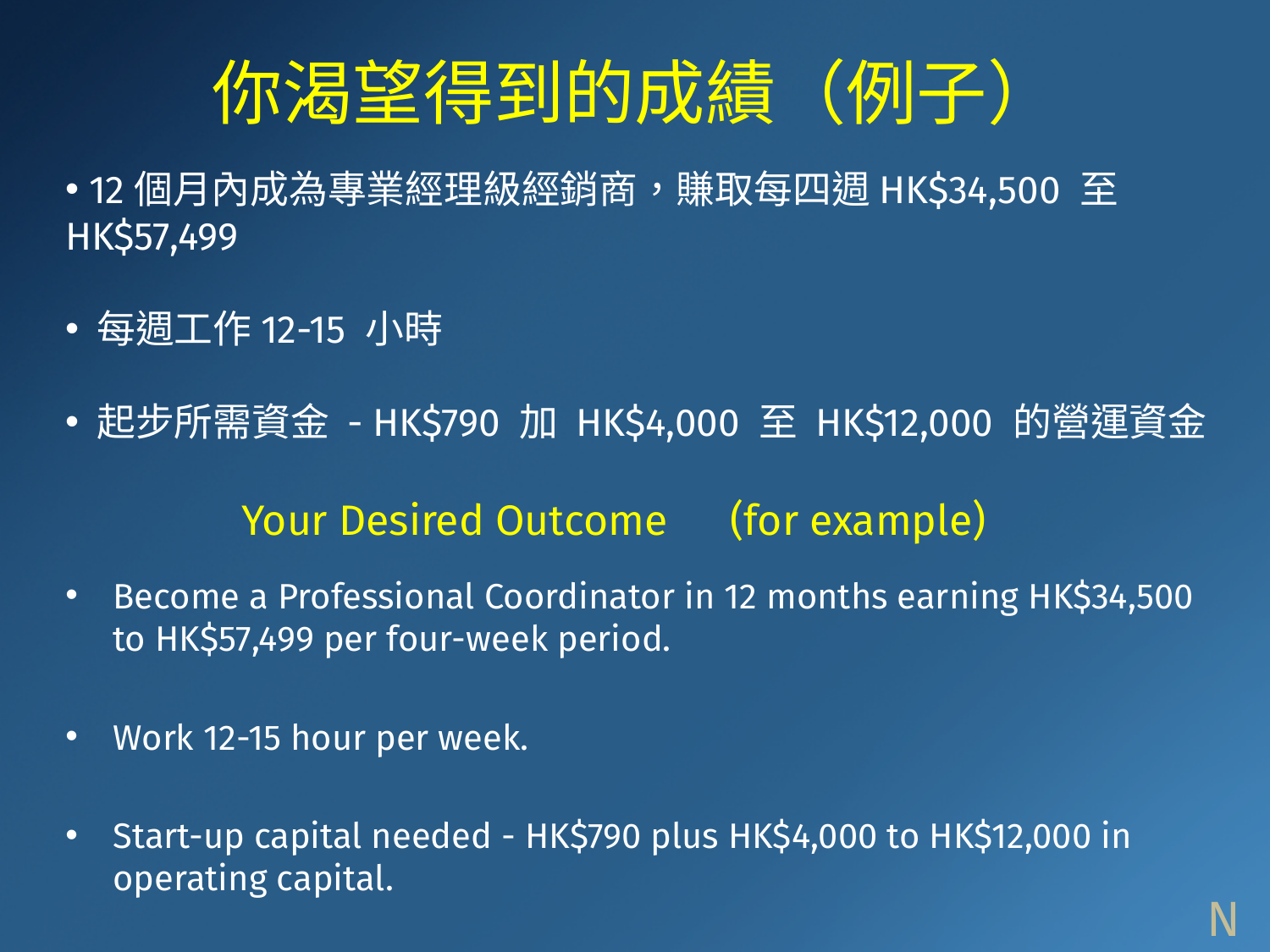

你渴望得到的成績（例子）
 12個月內成為專業經理級經銷商，賺取每四週HK$34,500 至HK$57,499

 每週工作12-15 小時

 起步所需資金 - HK$790 加 HK$4,000 至 HK$12,000 的營運資金
Your Desired Outcome　(for example)
Become a Professional Coordinator in 12 months earning HK$34,500 to HK$57,499 per four-week period.

Work 12-15 hour per week.

Start-up capital needed - HK$790 plus HK$4,000 to HK$12,000 in operating capital.
N